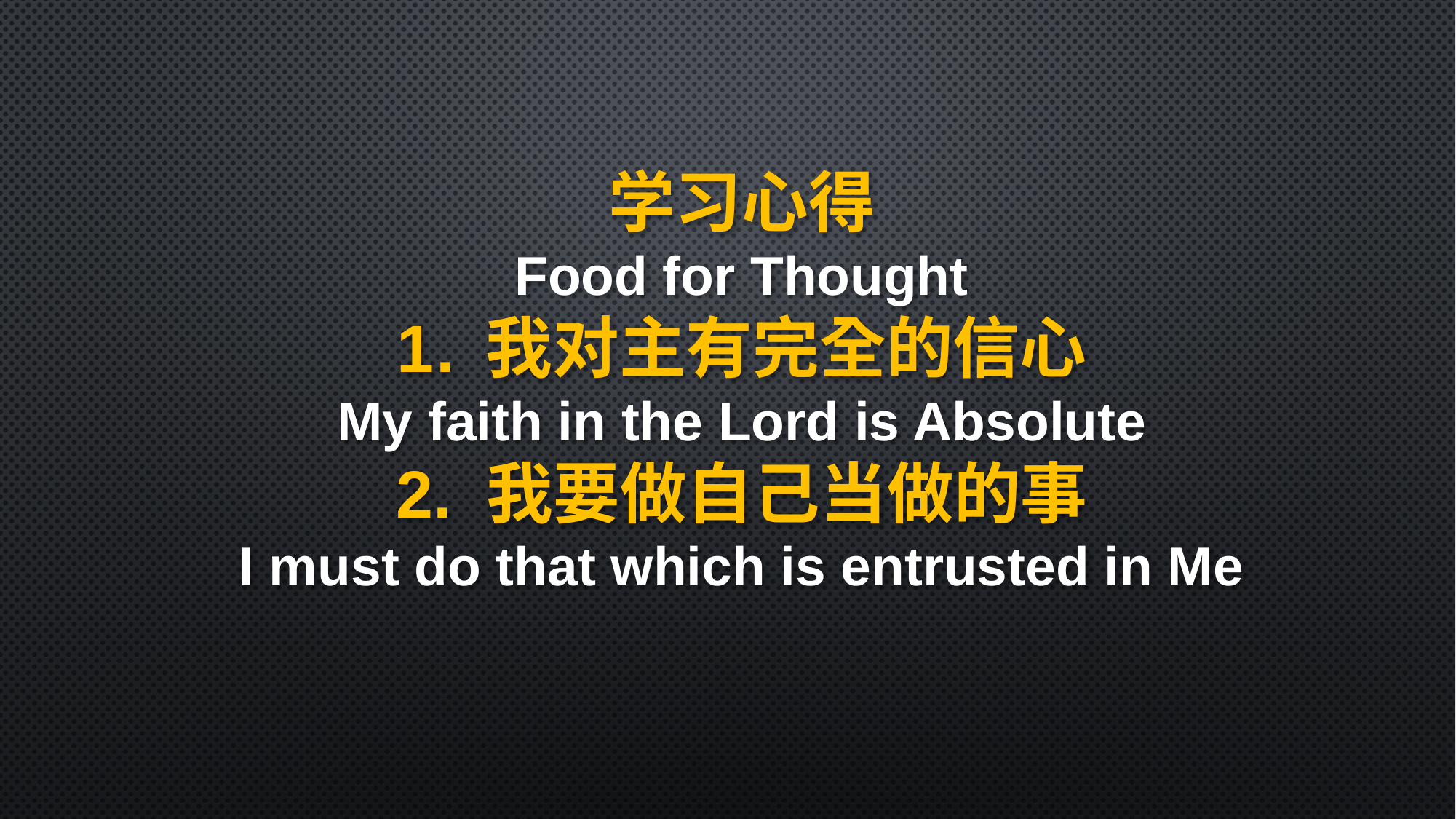

学习心得
Food for Thought
我对主有完全的信心
My faith in the Lord is Absolute
2. 我要做自己当做的事
I must do that which is entrusted in Me